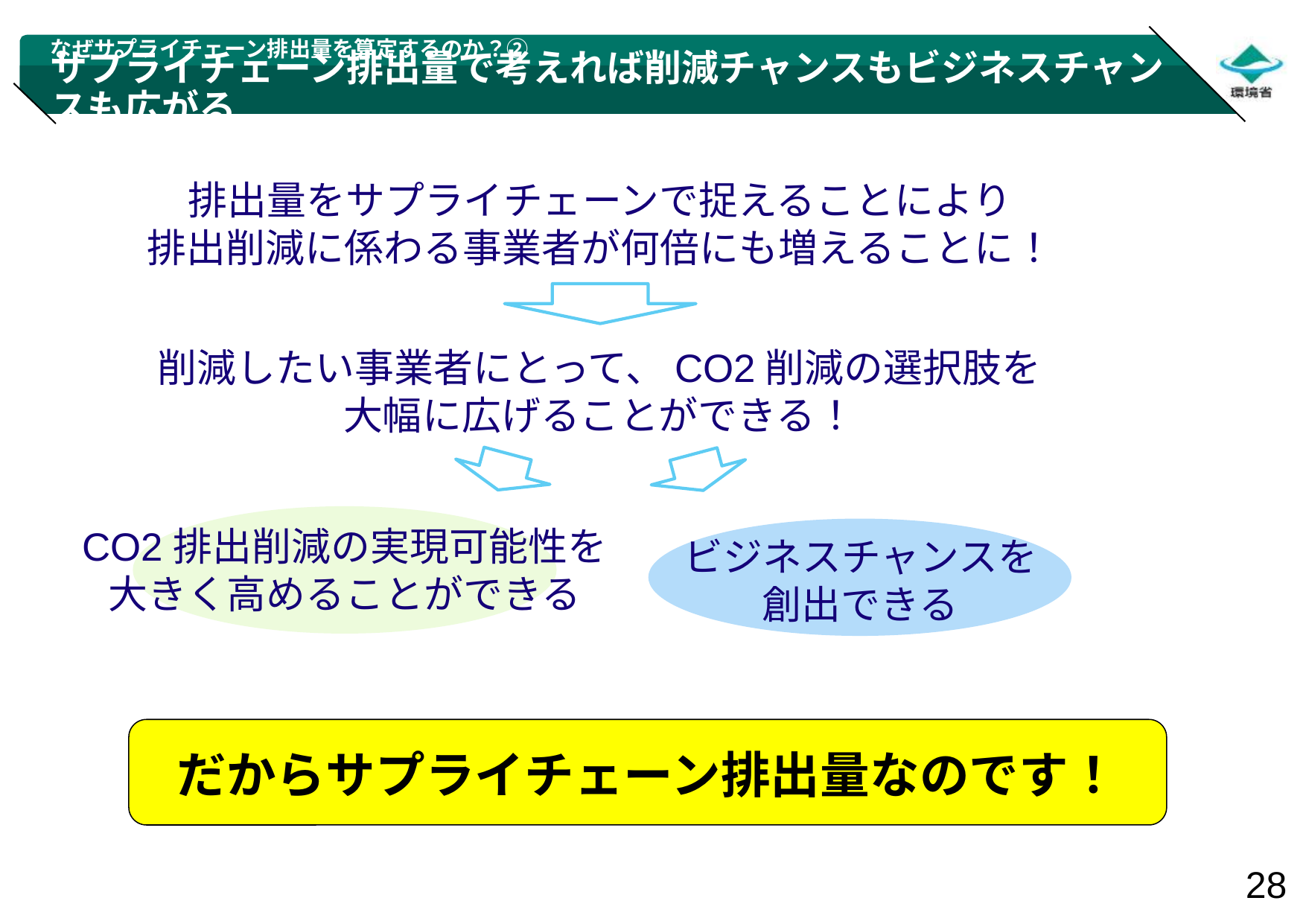

なぜサプライチェーン排出量を算定するのか？②
# サプライチェーン排出量で考えれば削減チャンスもビジネスチャンスも広がる
排出量をサプライチェーンで捉えることにより
排出削減に係わる事業者が何倍にも増えることに！

削減したい事業者にとって、CO2削減の選択肢を
大幅に広げることができる！

CO2排出削減の実現可能性を大きく高めることができる

ビジネスチャンスを
創出できる

だからサプライチェーン排出量なのです！